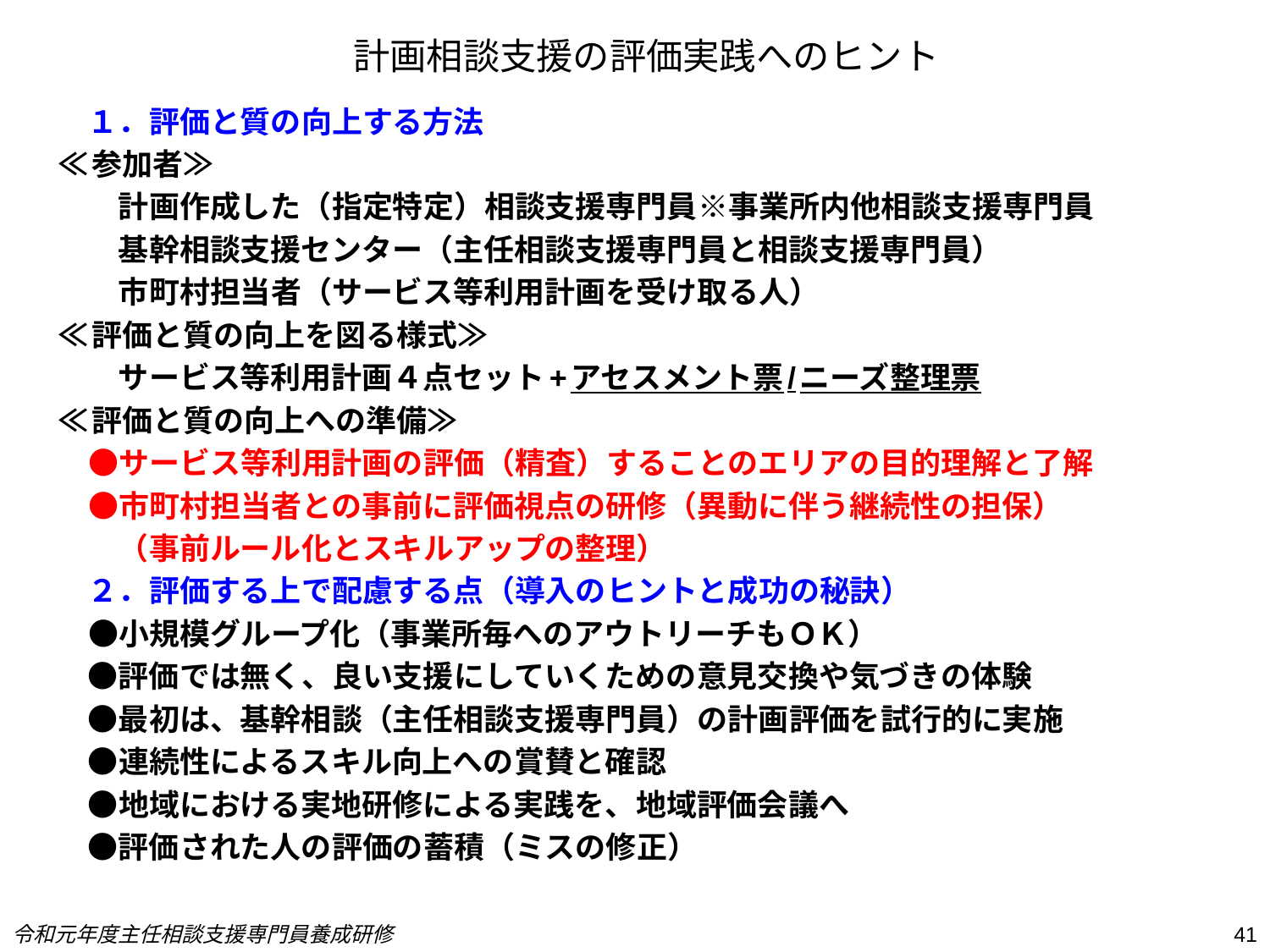

# 計画相談支援の評価実践へのヒント
　１．評価と質の向上する方法
≪参加者≫
　　計画作成した（指定特定）相談支援専門員※事業所内他相談支援専門員
　　基幹相談支援センター（主任相談支援専門員と相談支援専門員）
　　市町村担当者（サービス等利用計画を受け取る人）
≪評価と質の向上を図る様式≫
　　サービス等利用計画４点セット+アセスメント票/ニーズ整理票
≪評価と質の向上への準備≫
　●サービス等利用計画の評価（精査）することのエリアの目的理解と了解
　●市町村担当者との事前に評価視点の研修（異動に伴う継続性の担保）
　　（事前ルール化とスキルアップの整理）
　２．評価する上で配慮する点（導入のヒントと成功の秘訣）
　●小規模グループ化（事業所毎へのアウトリーチもＯＫ）
　●評価では無く、良い支援にしていくための意見交換や気づきの体験
　●最初は、基幹相談（主任相談支援専門員）の計画評価を試行的に実施
　●連続性によるスキル向上への賞賛と確認
　●地域における実地研修による実践を、地域評価会議へ
　●評価された人の評価の蓄積（ミスの修正）

令和元年度主任相談支援専門員養成研修

41